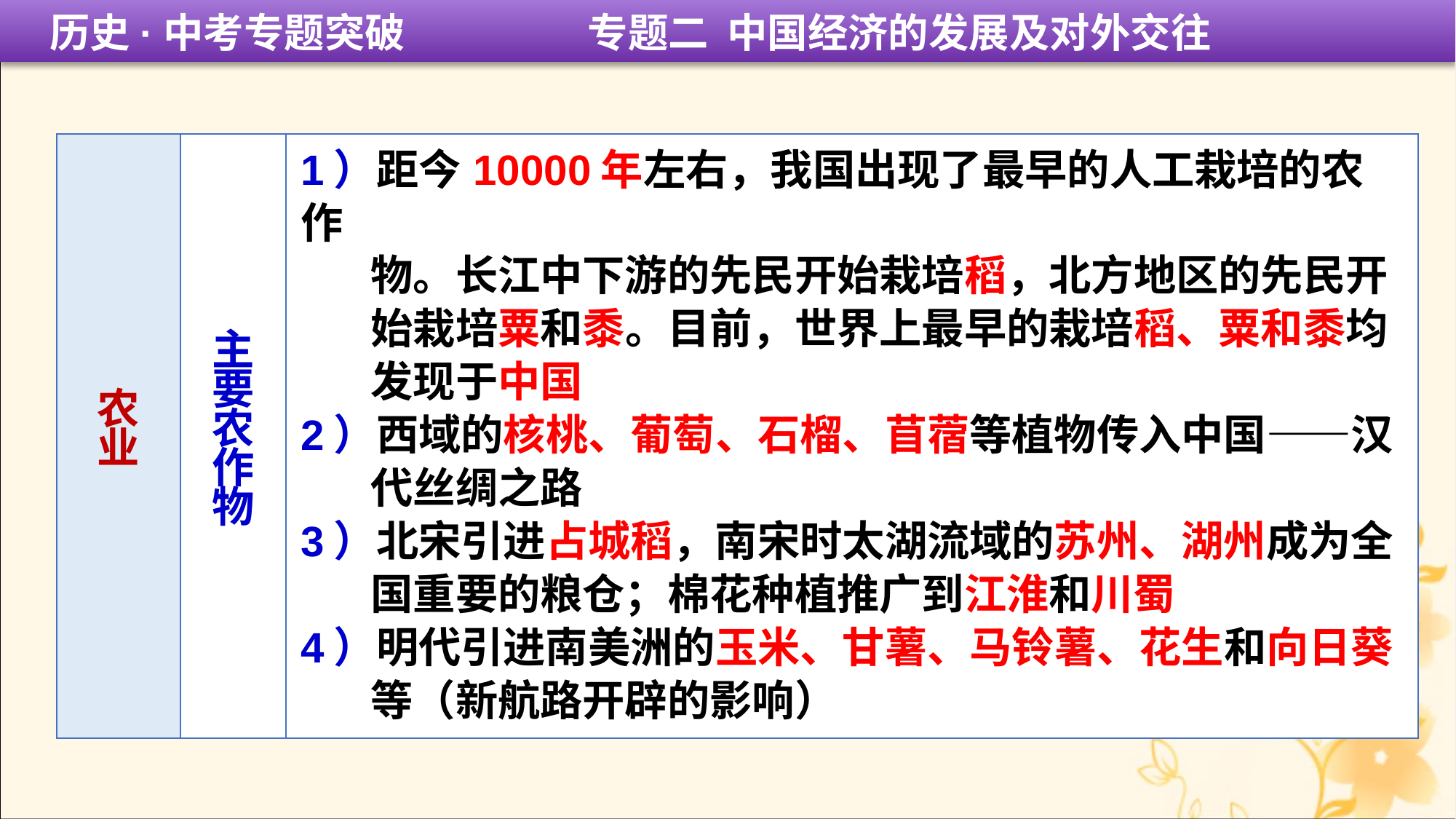

历史·中考专题突破                    专题二  中国经济的发展及对外交往
| 农 业 | 主要农 作物 | 1）距今10000年左右，我国出现了最早的人工栽培的农作 物。长江中下游的先民开始栽培稻，北方地区的先民开 始栽培粟和黍。目前，世界上最早的栽培稻、粟和黍均 发现于中国 2）西域的核桃、葡萄、石榴、苜蓿等植物传入中国——汉 代丝绸之路 3）北宋引进占城稻，南宋时太湖流域的苏州、湖州成为全 国重要的粮仓；棉花种植推广到江淮和川蜀 4）明代引进南美洲的玉米、甘薯、马铃薯、花生和向日葵 等（新航路开辟的影响） |
| --- | --- | --- |